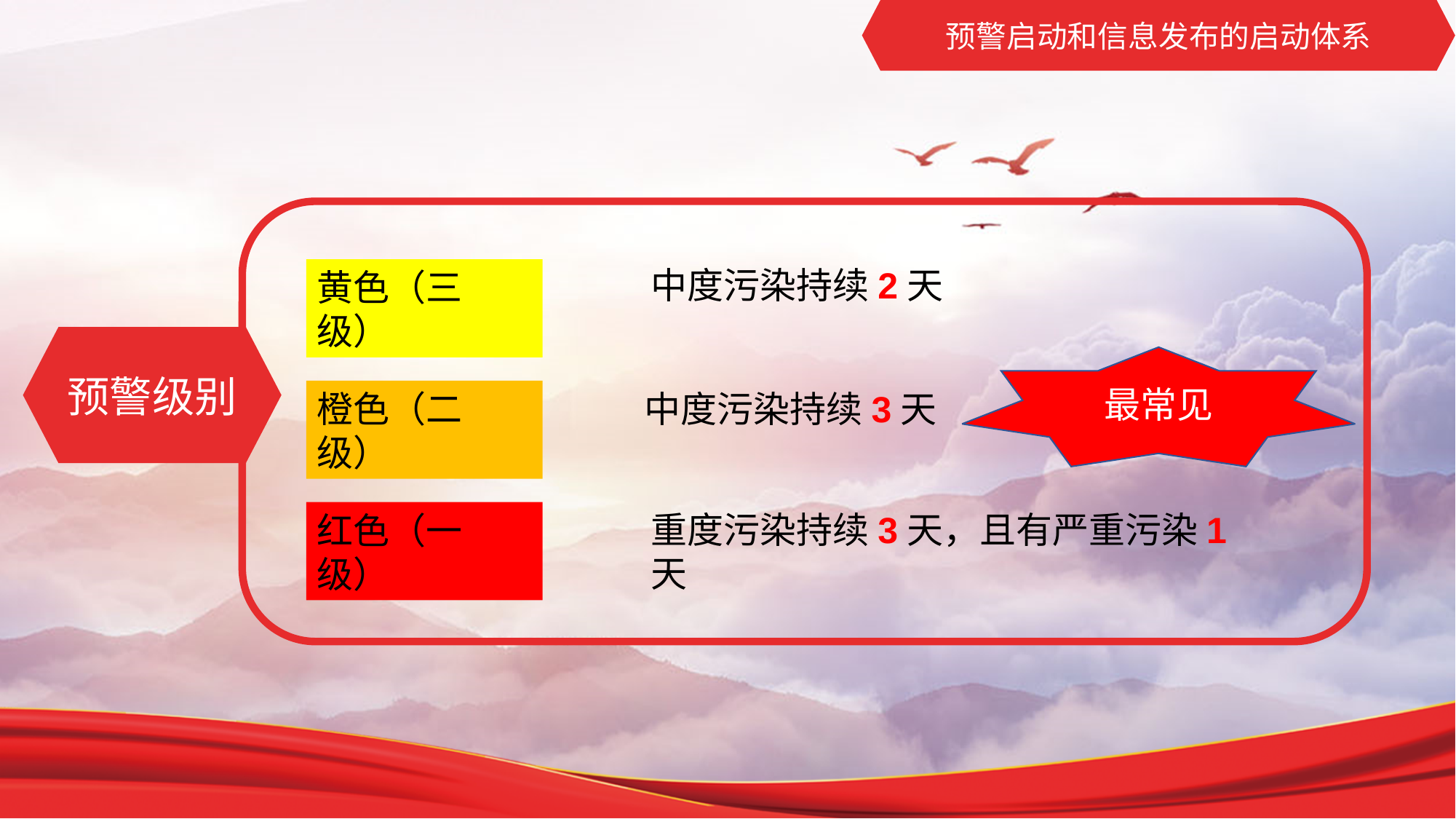

预警启动和信息发布的启动体系

中度污染持续2天
黄色（三级）
预警级别
最常见
橙色（二级）
中度污染持续3天
重度污染持续3天，且有严重污染1天
红色（一级）